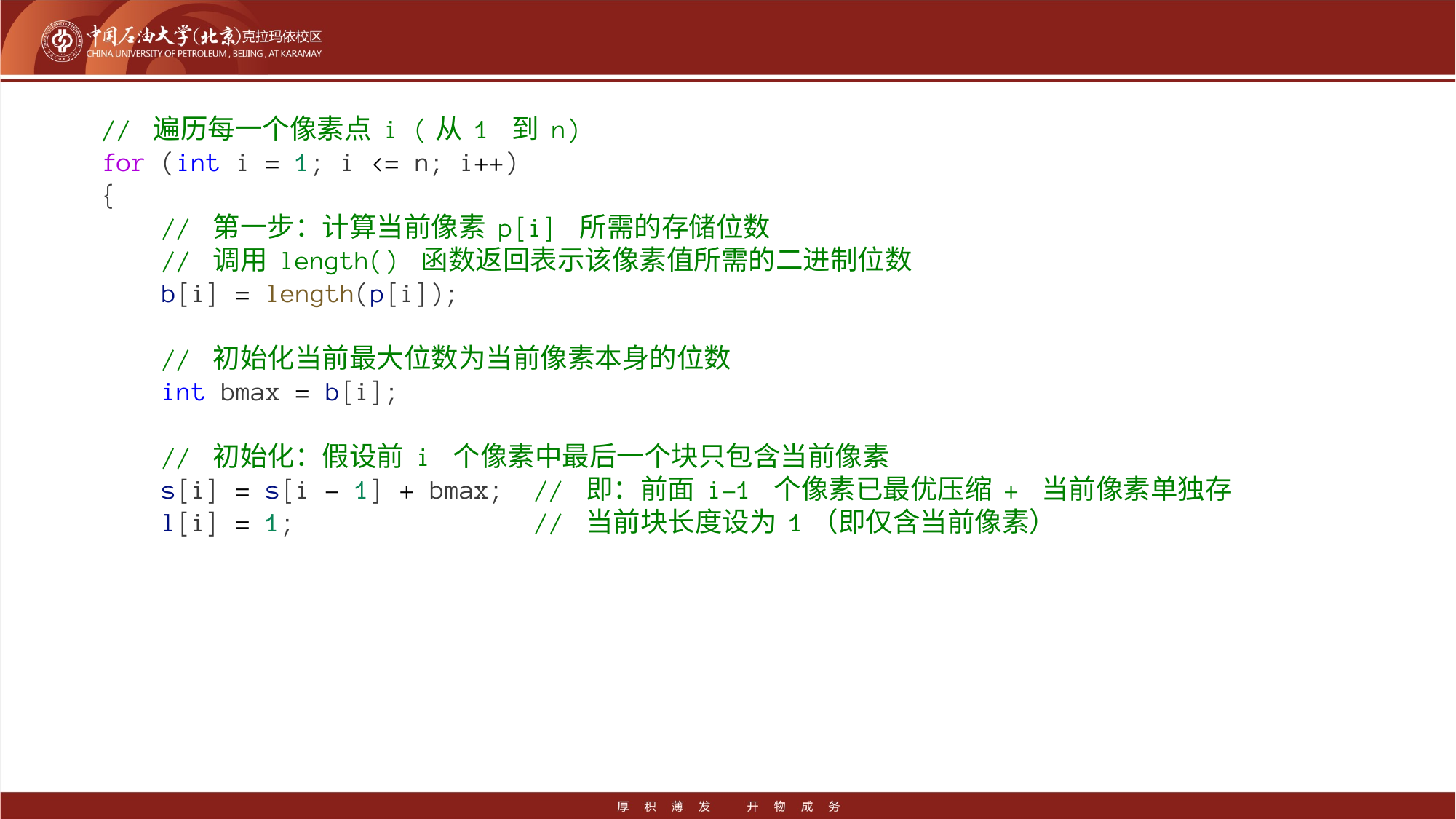

#
    // 遍历每一个像素点 i (从 1 到 n)
    for (int i = 1; i <= n; i++)
    {
        // 第一步：计算当前像素 p[i] 所需的存储位数
        // 调用 length() 函数返回表示该像素值所需的二进制位数
        b[i] = length(p[i]);
        // 初始化当前最大位数为当前像素本身的位数
        int bmax = b[i];
        // 初始化：假设前 i 个像素中最后一个块只包含当前像素
        s[i] = s[i - 1] + bmax;  // 即：前面 i-1 个像素已最优压缩 + 当前像素单独存
        l[i] = 1;                // 当前块长度设为 1（即仅含当前像素）